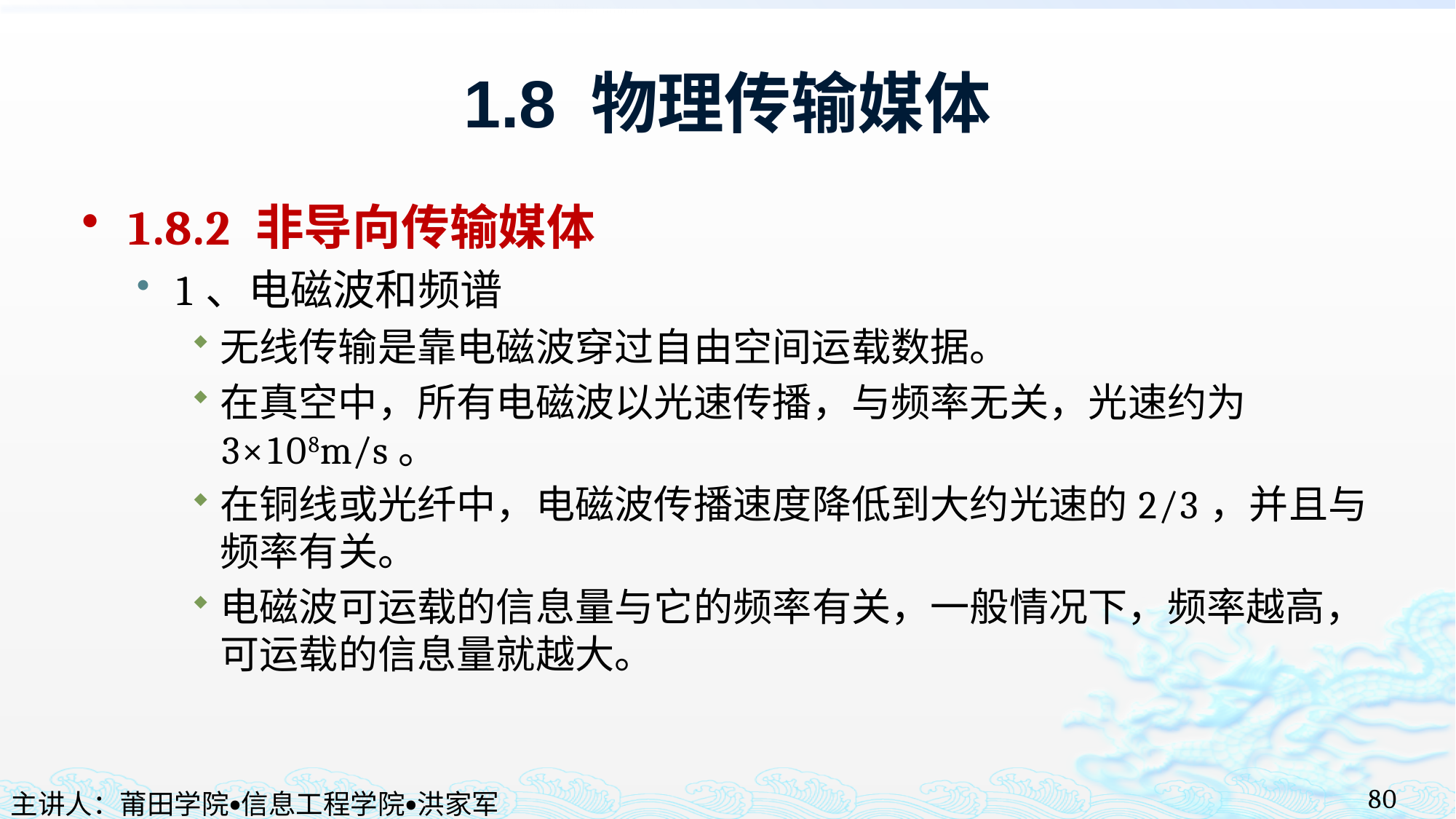

# 1.8 物理传输媒体
1.8.2 非导向传输媒体
1、电磁波和频谱
无线传输是靠电磁波穿过自由空间运载数据。
在真空中，所有电磁波以光速传播，与频率无关，光速约为3×108m/s。
在铜线或光纤中，电磁波传播速度降低到大约光速的2/3，并且与频率有关。
电磁波可运载的信息量与它的频率有关，一般情况下，频率越高，可运载的信息量就越大。
80
主讲人：莆田学院•信息工程学院•洪家军